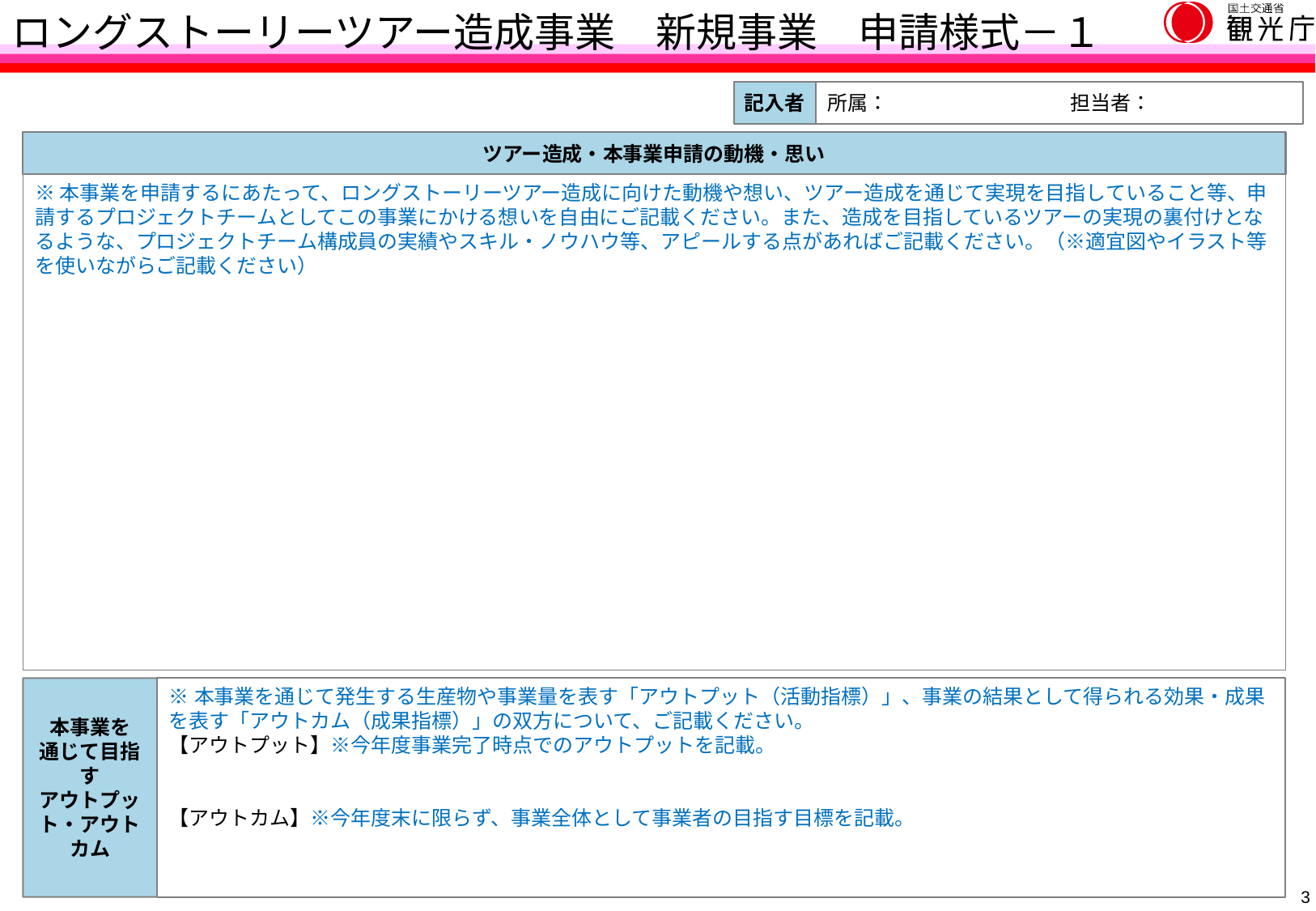

ロングストーリーツアー造成事業　新規事業　申請様式－１
記入者
所属：		担当者：
ツアー造成・本事業申請の動機・思い
※本事業を申請するにあたって、ロングストーリーツアー造成に向けた動機や想い、ツアー造成を通じて実現を目指していること等、申請するプロジェクトチームとしてこの事業にかける想いを自由にご記載ください。また、造成を目指しているツアーの実現の裏付けとなるような、プロジェクトチーム構成員の実績やスキル・ノウハウ等、アピールする点があればご記載ください。（※適宜図やイラスト等を使いながらご記載ください）
本事業を
通じて目指す
アウトプット・アウトカム
※本事業を通じて発生する生産物や事業量を表す「アウトプット（活動指標）」、事業の結果として得られる効果・成果を表す「アウトカム（成果指標）」の双方について、ご記載ください。
【アウトプット】※今年度事業完了時点でのアウトプットを記載。

【アウトカム】※今年度末に限らず、事業全体として事業者の目指す目標を記載。
3